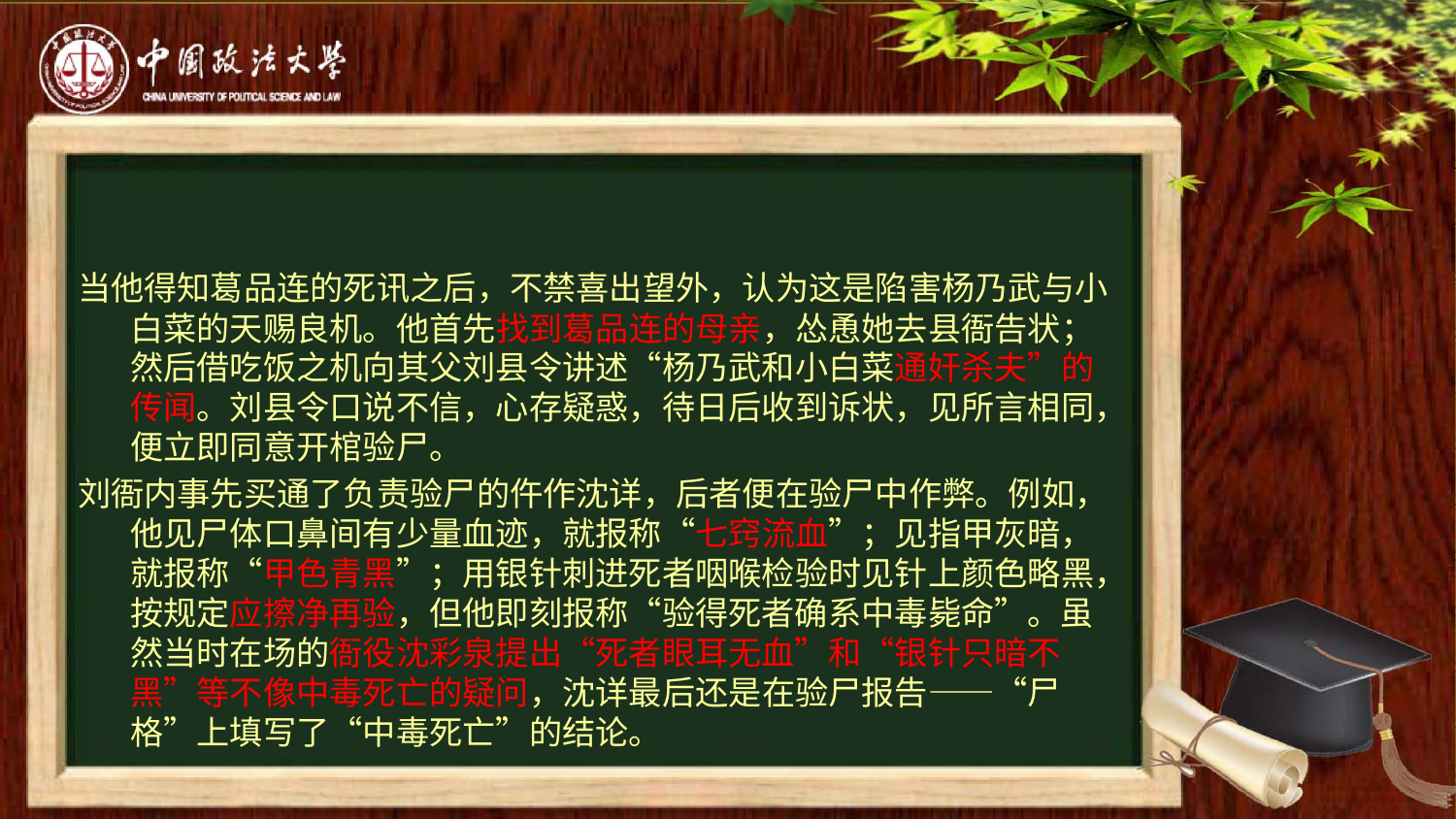

#
当他得知葛品连的死讯之后，不禁喜出望外，认为这是陷害杨乃武与小白菜的天赐良机。他首先找到葛品连的母亲，怂恿她去县衙告状；然后借吃饭之机向其父刘县令讲述“杨乃武和小白菜通奸杀夫”的传闻。刘县令口说不信，心存疑惑，待日后收到诉状，见所言相同，便立即同意开棺验尸。
刘衙内事先买通了负责验尸的仵作沈详，后者便在验尸中作弊。例如，他见尸体口鼻间有少量血迹，就报称“七窍流血”；见指甲灰暗，就报称“甲色青黑”；用银针刺进死者咽喉检验时见针上颜色略黑，按规定应擦净再验，但他即刻报称“验得死者确系中毒毙命”。虽然当时在场的衙役沈彩泉提出“死者眼耳无血”和“银针只暗不黑”等不像中毒死亡的疑问，沈详最后还是在验尸报告——“尸格”上填写了“中毒死亡”的结论。